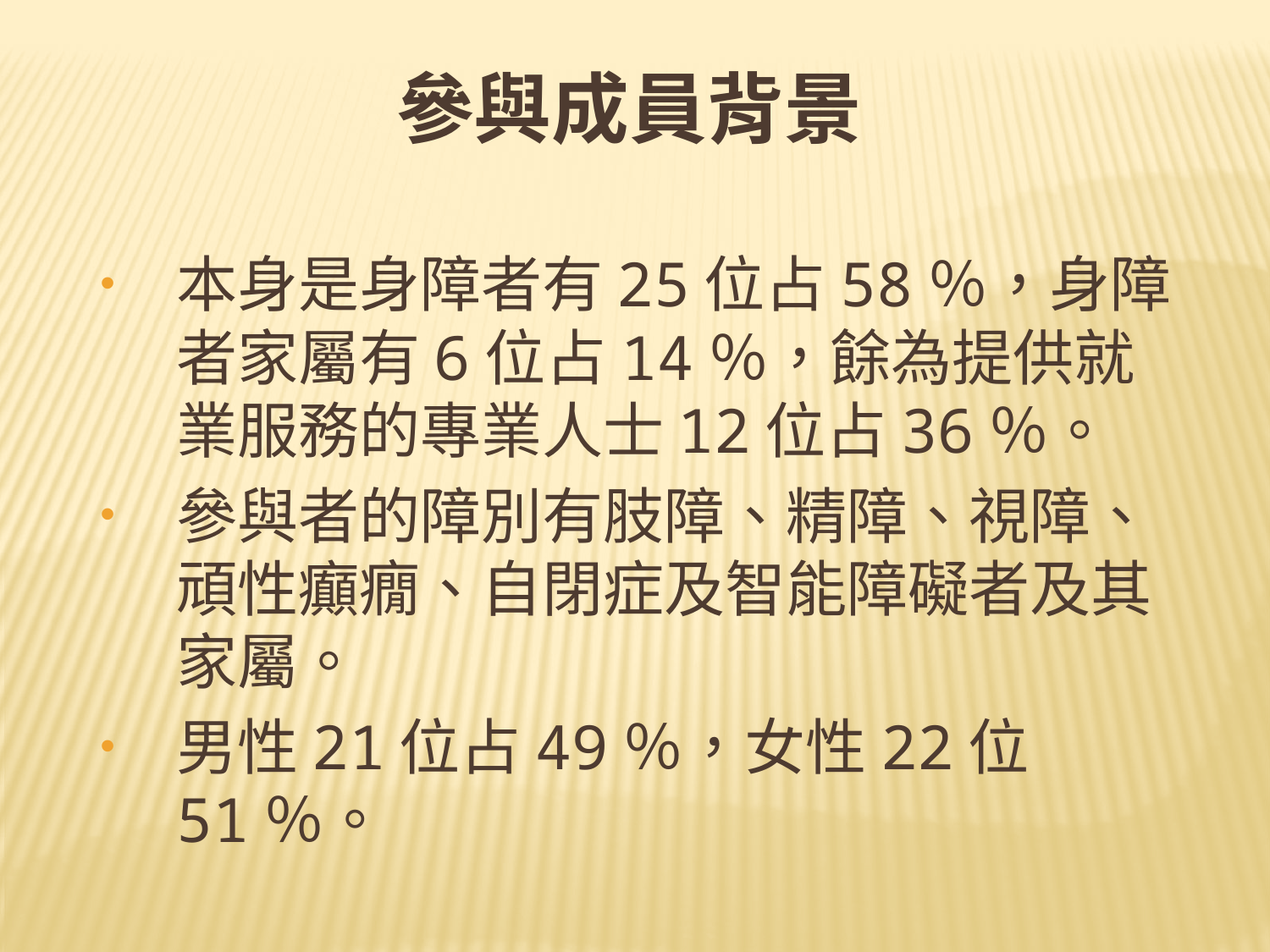

參與成員背景
本身是身障者有25位占58％，身障者家屬有6位占14％，餘為提供就業服務的專業人士12位占36％。
參與者的障別有肢障、精障、視障、頑性癲癇、自閉症及智能障礙者及其家屬。
男性21位占49％，女性22位51％。